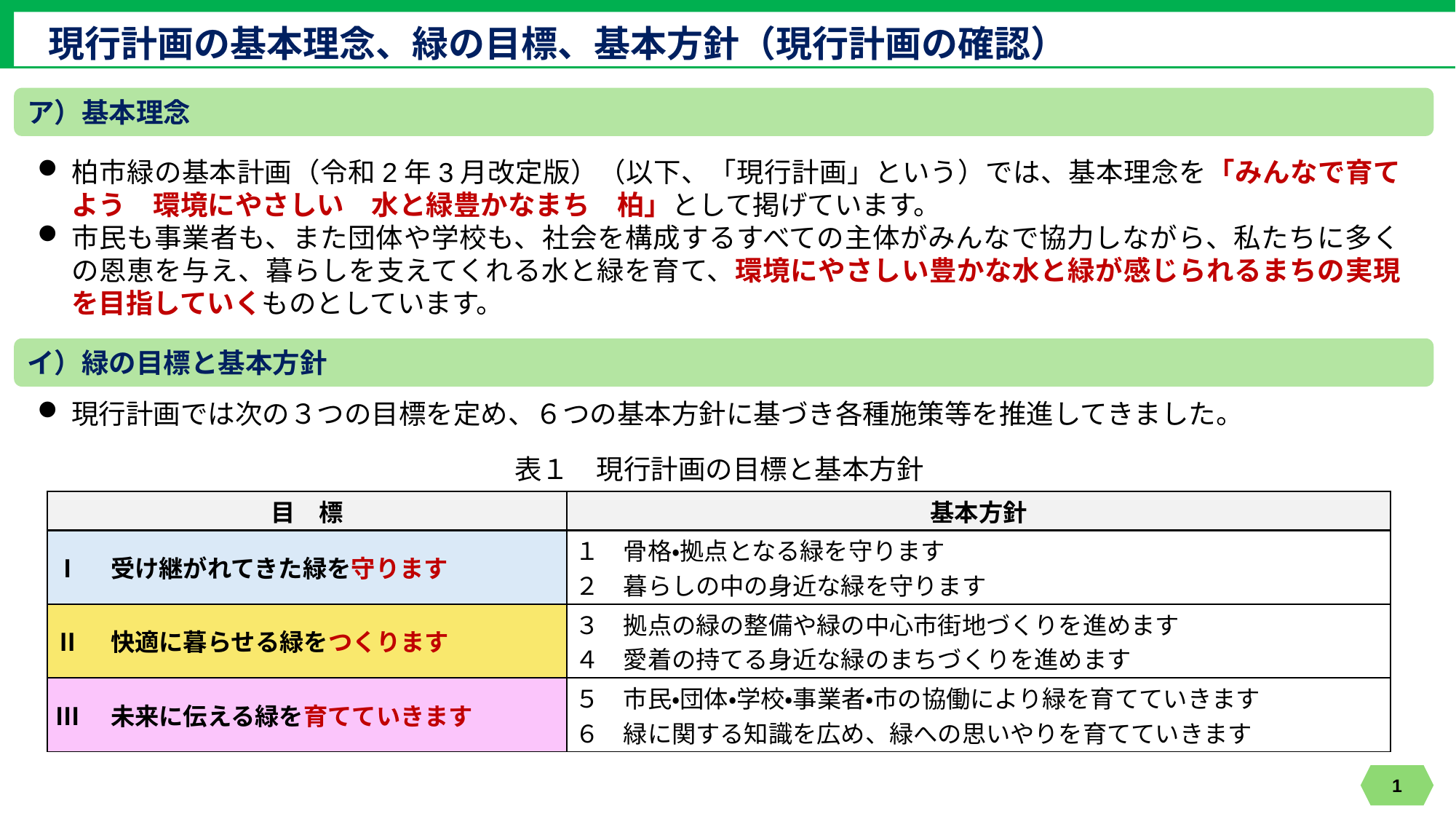

現行計画の基本理念、緑の目標、基本方針（現行計画の確認）
ア）基本理念
柏市緑の基本計画（令和2年3月改定版）（以下、「現行計画」という）では、基本理念を「みんなで育てよう　環境にやさしい　水と緑豊かなまち　柏」として掲げています。
市民も事業者も、また団体や学校も、社会を構成するすべての主体がみんなで協力しながら、私たちに多くの恩恵を与え、暮らしを支えてくれる水と緑を育て、環境にやさしい豊かな水と緑が感じられるまちの実現を目指していくものとしています。
イ）緑の目標と基本方針
現行計画では次の３つの目標を定め、６つの基本方針に基づき各種施策等を推進してきました。
表１　現行計画の目標と基本方針
| 目　標 | 基本方針 |
| --- | --- |
| Ⅰ　受け継がれてきた緑を守ります | １　骨格・拠点となる緑を守ります ２　暮らしの中の身近な緑を守ります |
| Ⅱ　快適に暮らせる緑をつくります | ３　拠点の緑の整備や緑の中心市街地づくりを進めます ４　愛着の持てる身近な緑のまちづくりを進めます |
| Ⅲ　未来に伝える緑を育てていきます | ５　市民・団体・学校・事業者・市の協働により緑を育てていきます ６　緑に関する知識を広め、緑への思いやりを育てていきます |
1